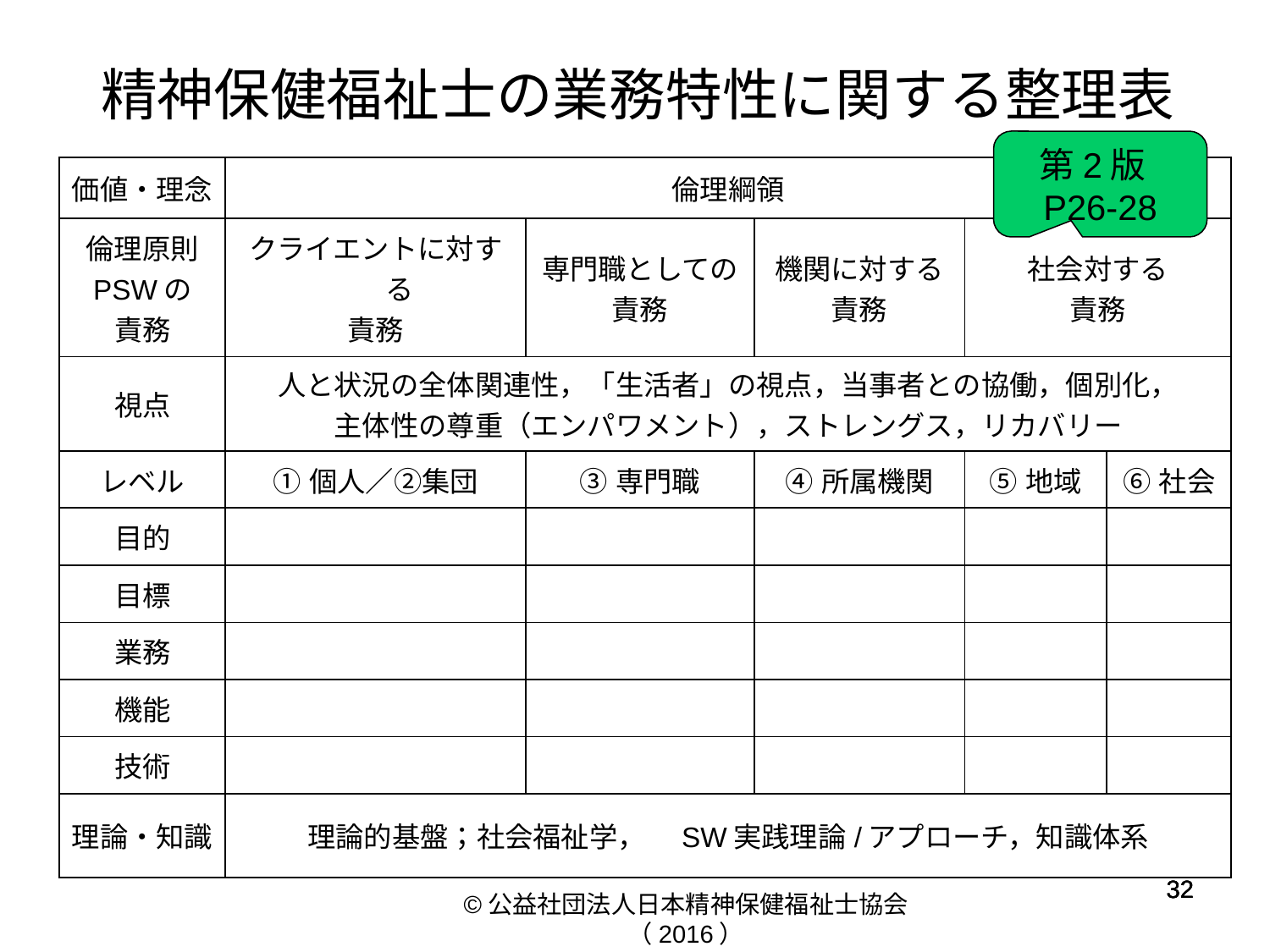

# 精神保健福祉士の業務特性に関する整理表
第2版
P26-28
| 価値・理念 | 倫理綱領 |  |  |  |  |
| --- | --- | --- | --- | --- | --- |
| 倫理原則 PSWの 責務 | クライエントに対する 責務 | 専門職としての 責務 | 機関に対する 責務 | 社会対する 責務 |  |
| 視点 | 人と状況の全体関連性，「生活者」の視点，当事者との協働，個別化， 主体性の尊重（エンパワメント），ストレングス，リカバリー |  |  |  |  |
| レベル | ①個人／②集団 | ③専門職 | ④所属機関 | ⑤地域 | ⑥社会 |
| 目的 |  |  |  |  |  |
| 目標 |  |  |  |  |  |
| 業務 |  |  |  |  |  |
| 機能 |  |  |  |  |  |
| 技術 |  |  |  |  |  |
| 理論・知識 | 理論的基盤；社会福祉学，　SW実践理論/アプローチ，知識体系 |  |  |  |  |
32
32
32
32
©公益社団法人日本精神保健福祉士協会（2016）